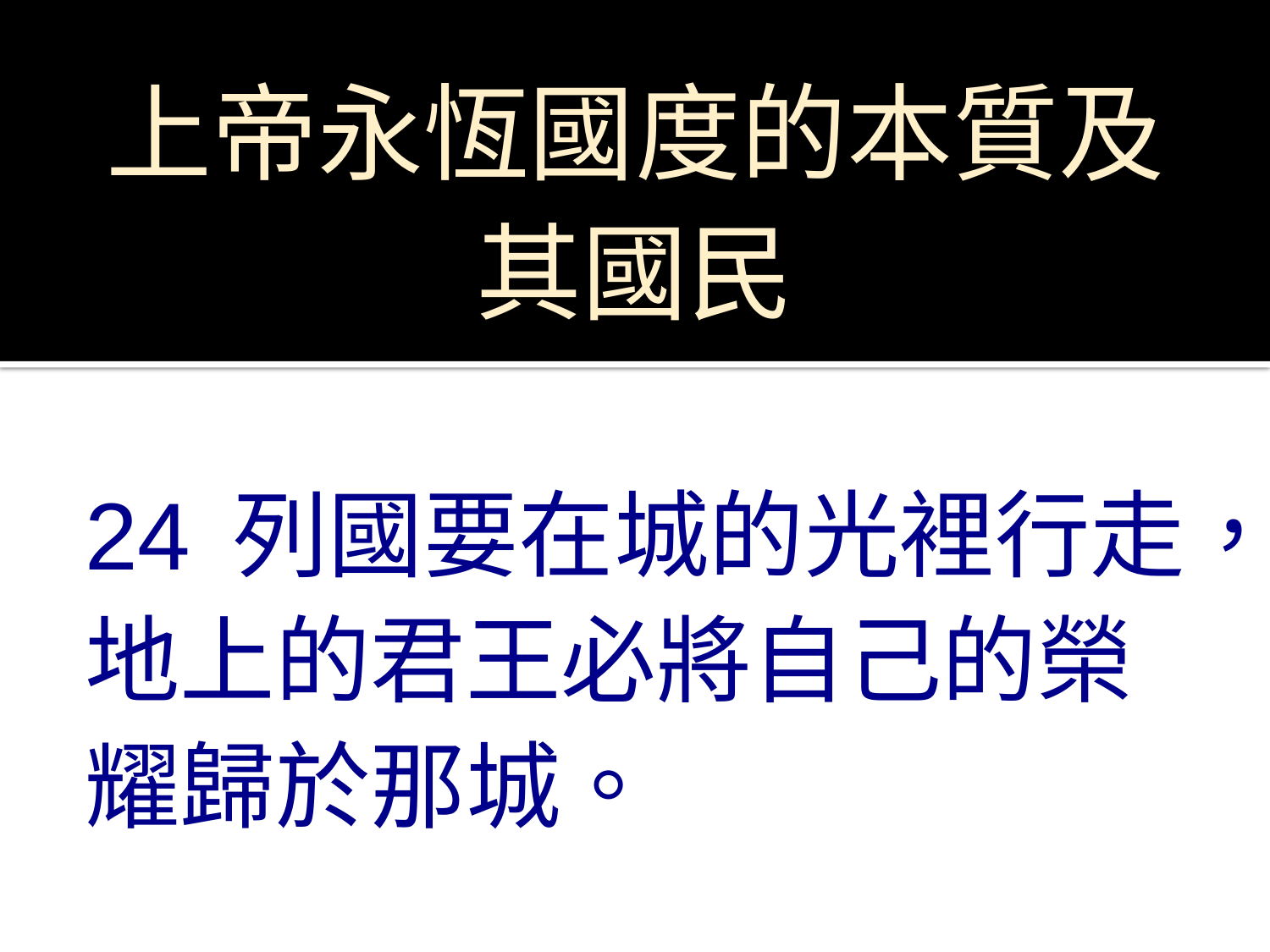

# 上帝永恆國度的本質及其國民
24 列國要在城的光裡行走，地上的君王必將自己的榮耀歸於那城。